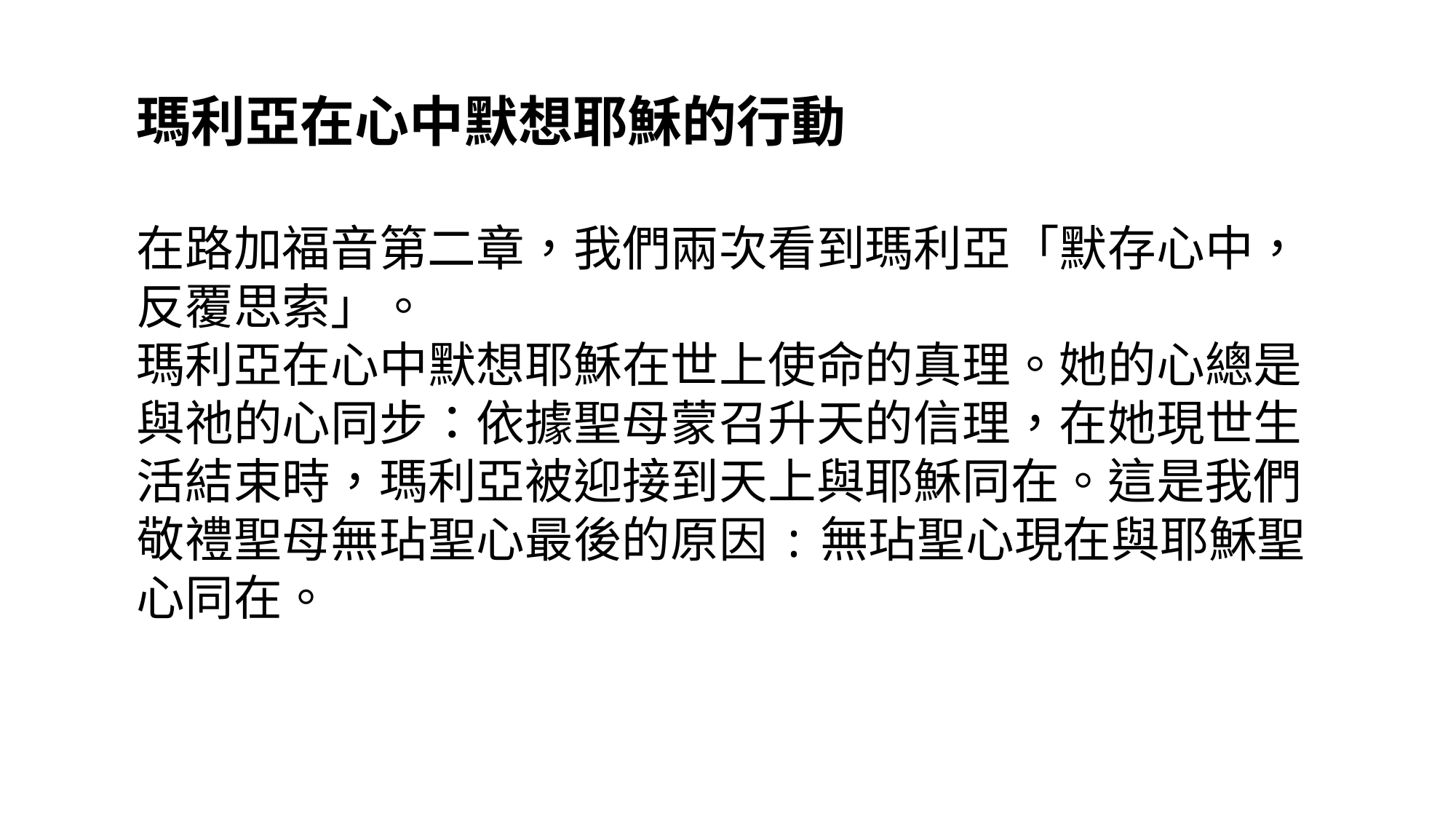

瑪利亞在心中默想耶穌的行動

在路加福音第二章，我們兩次看到瑪利亞「默存心中，反覆思索」。
瑪利亞在心中默想耶穌在世上使命的真理。她的心總是與祂的心同步：依據聖母蒙召升天的信理，在她現世生活結束時，瑪利亞被迎接到天上與耶穌同在。這是我們敬禮聖母無玷聖心最後的原因:無玷聖心現在與耶穌聖心同在。